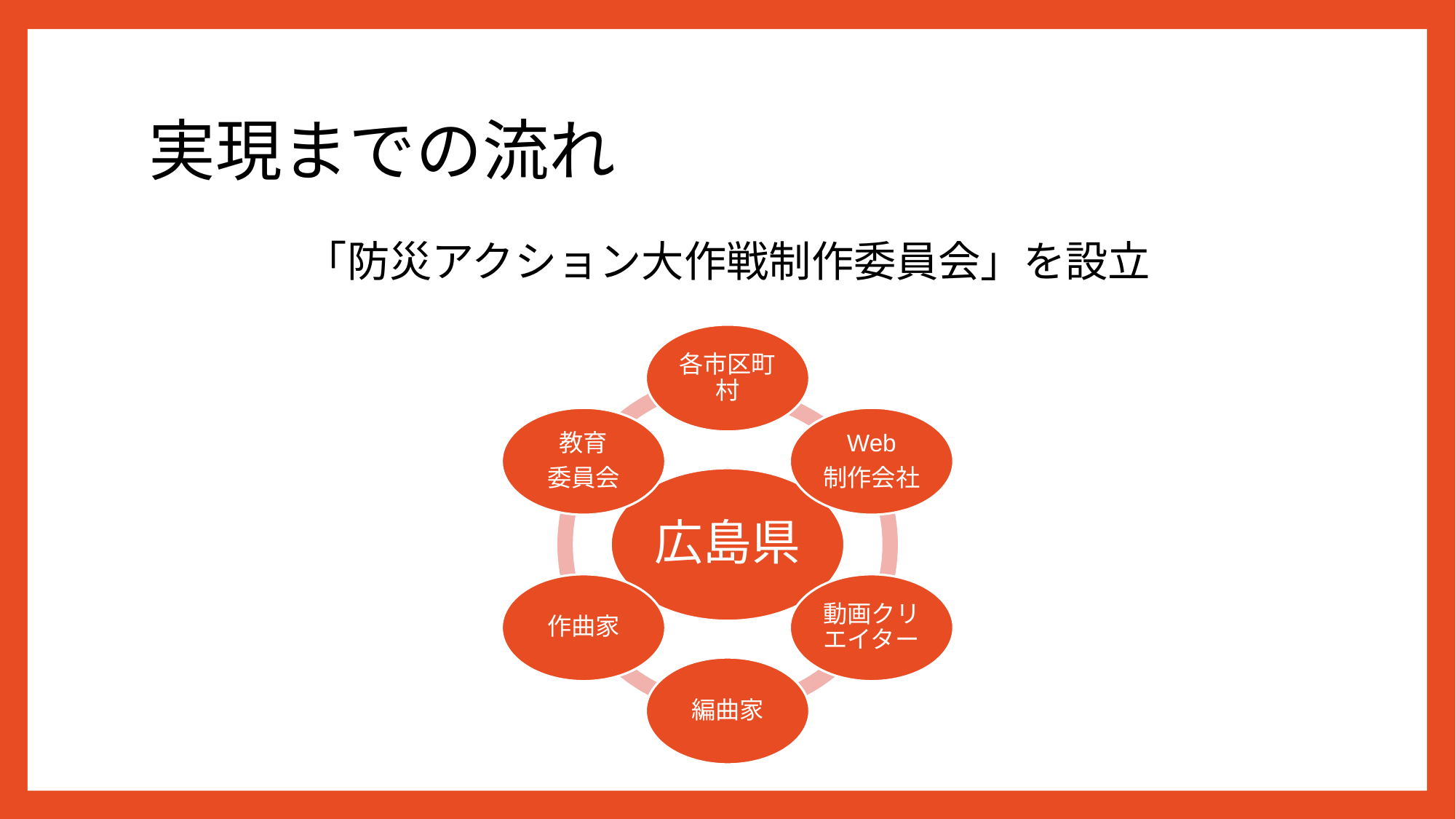

実現までの流れ
「防災アクション大作戦制作委員会」を設立
広島県
各市区町村
Web
制作会社
動画クリエイター
編曲家
作曲家
教育
委員会